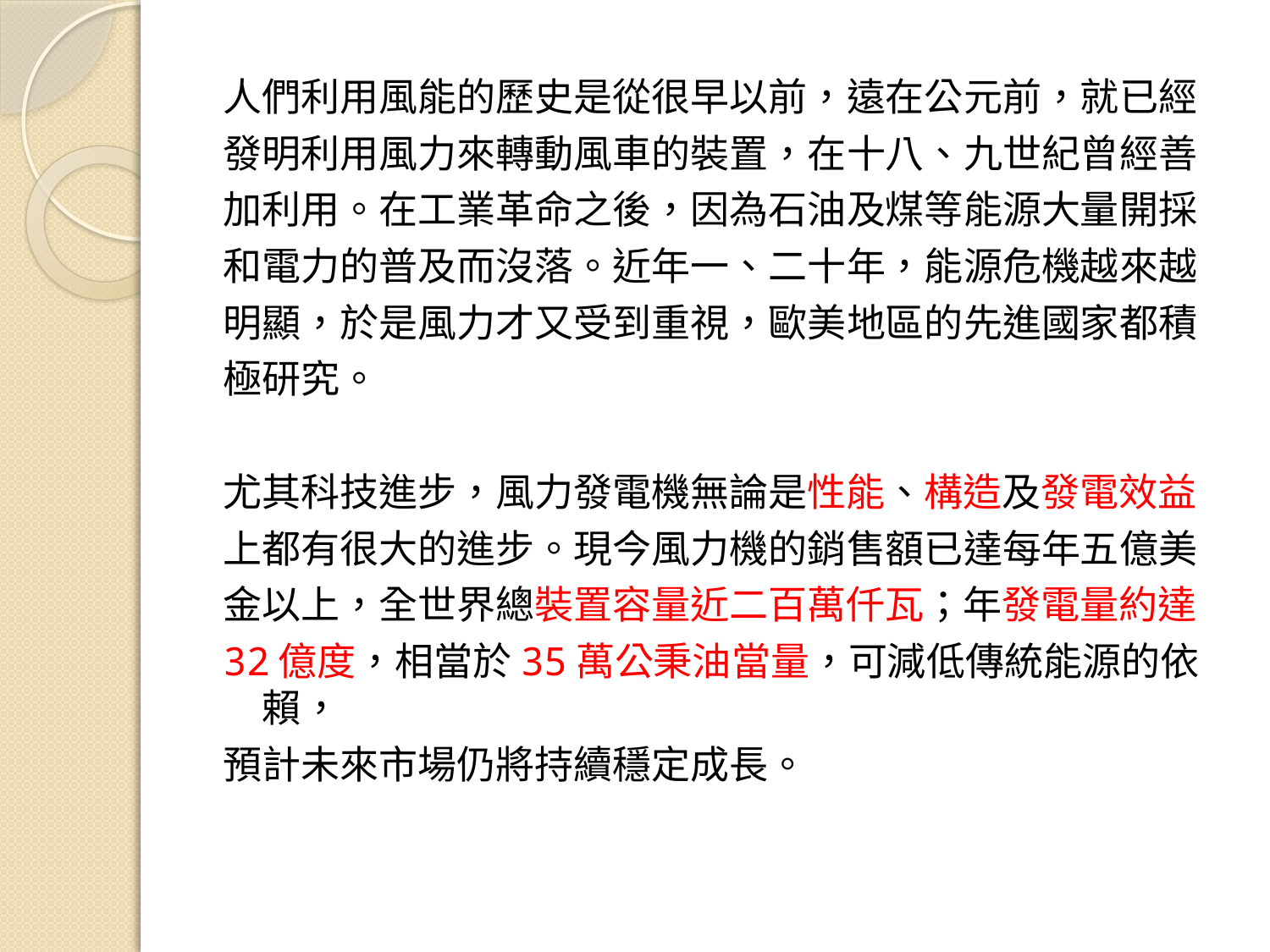

人們利用風能的歷史是從很早以前，遠在公元前，就已經
發明利用風力來轉動風車的裝置，在十八、九世紀曾經善
加利用。在工業革命之後，因為石油及煤等能源大量開採
和電力的普及而沒落。近年一、二十年，能源危機越來越
明顯，於是風力才又受到重視，歐美地區的先進國家都積
極研究。

尤其科技進步，風力發電機無論是性能、構造及發電效益
上都有很大的進步。現今風力機的銷售額已達每年五億美
金以上，全世界總裝置容量近二百萬仟瓦；年發電量約達
32億度，相當於35萬公秉油當量，可減低傳統能源的依賴，
預計未來市場仍將持續穩定成長。